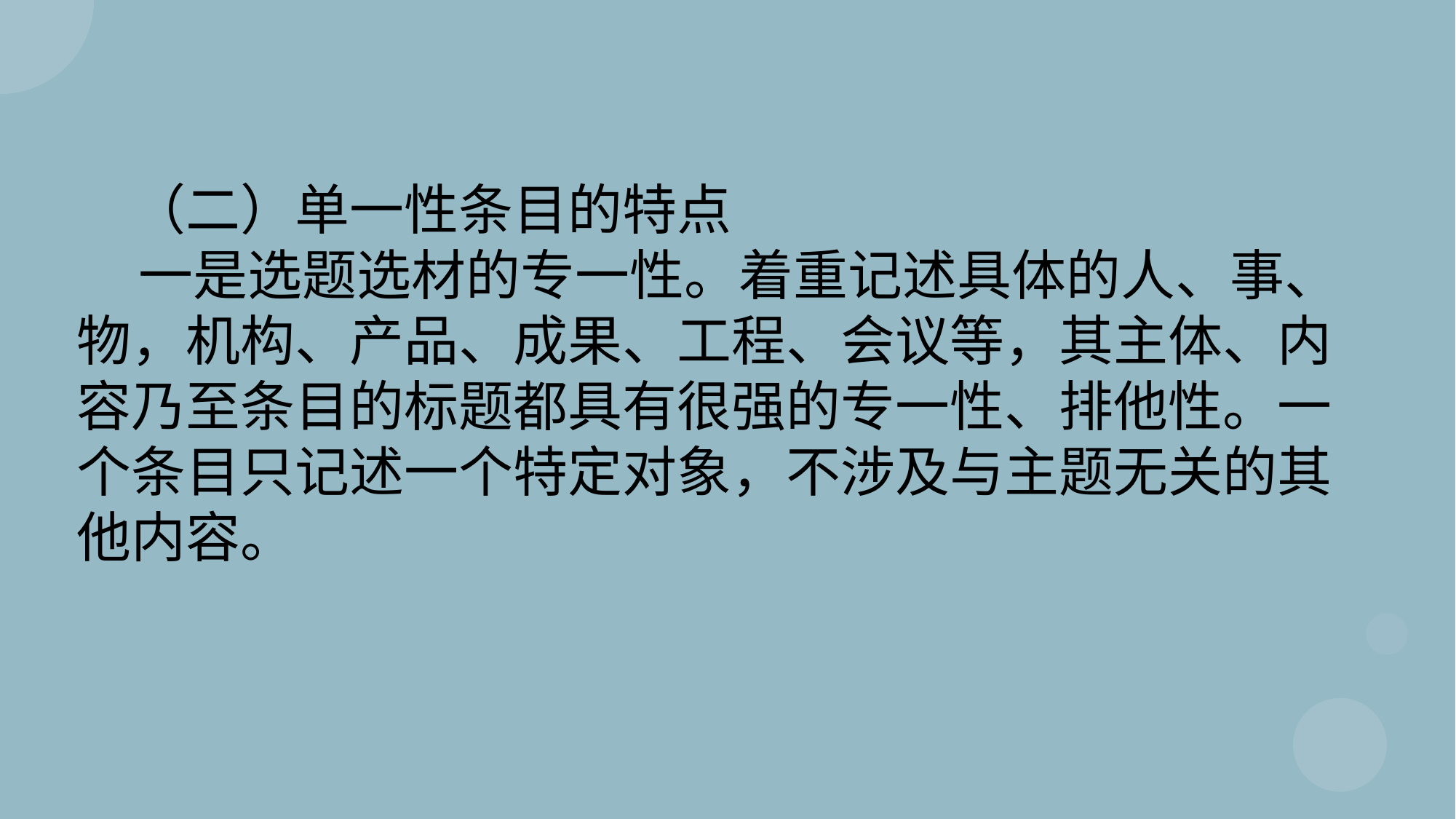

（二）单一性条目的特点
    一是选题选材的专一性。着重记述具体的人、事、物，机构、产品、成果、工程、会议等，其主体、内容乃至条目的标题都具有很强的专一性、排他性。一个条目只记述一个特定对象，不涉及与主题无关的其他内容。